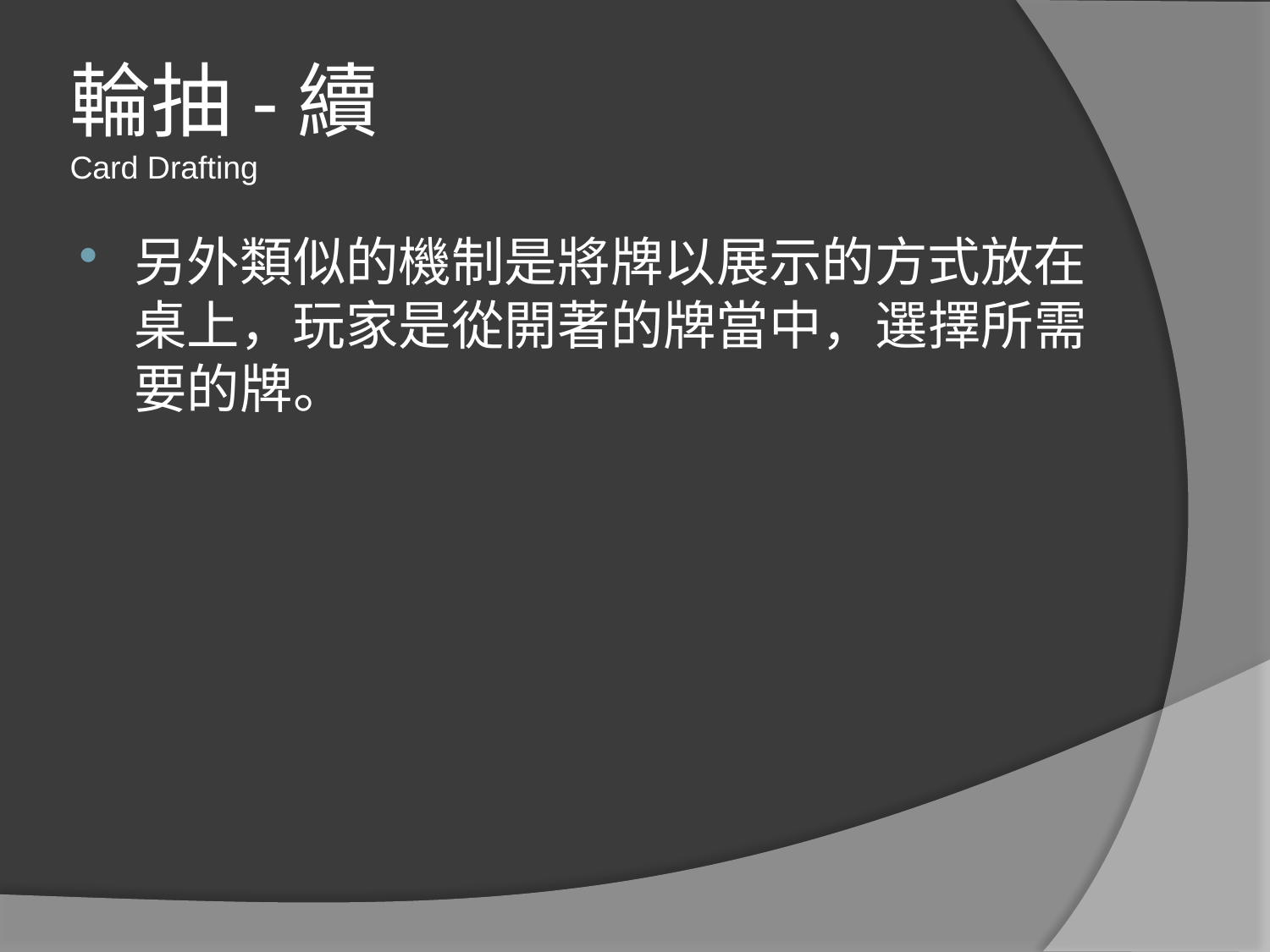

輪抽-續
Card Drafting
另外類似的機制是將牌以展示的方式放在桌上，玩家是從開著的牌當中，選擇所需要的牌。